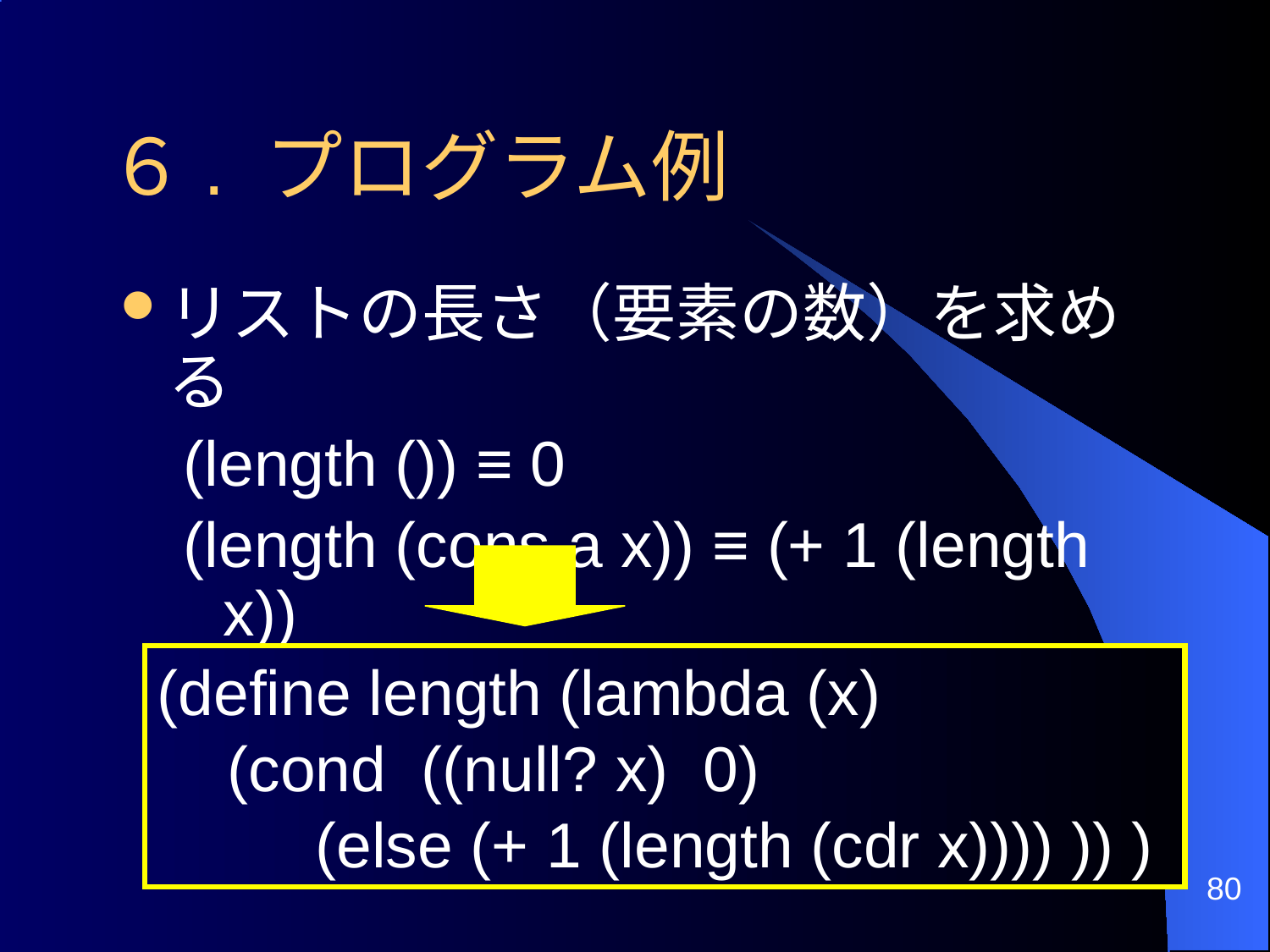

# ６. プログラム例
リストの長さ（要素の数）を求める
(length ()) ≡ 0
(length (cons a x)) ≡ (+ 1 (length x))

(define length (lambda (x)
    (cond  ((null? x)  0)
         (else (+ 1 (length (cdr x)))) )) )
80